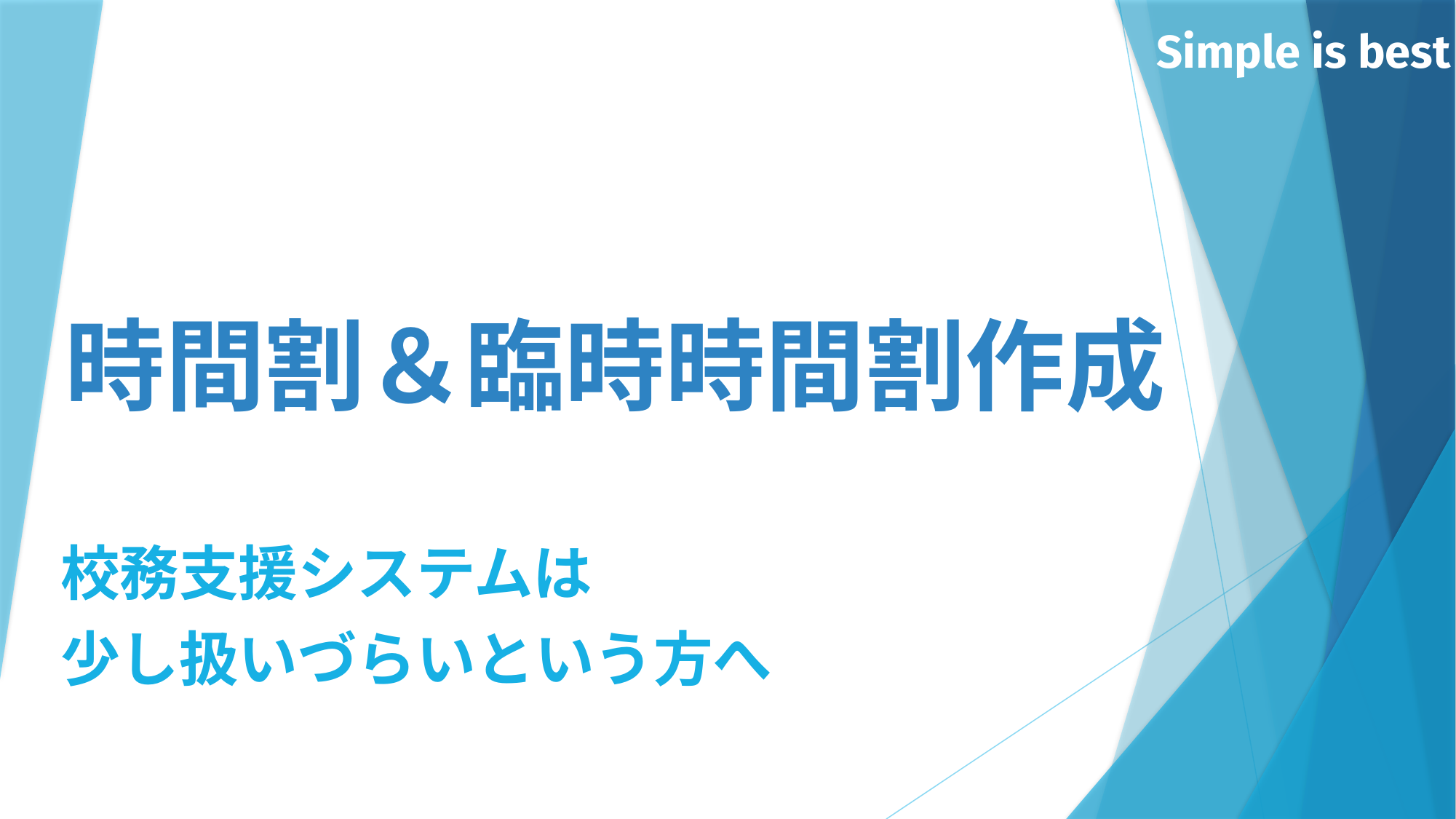

Simple is best

# 時間割＆臨時時間割作成
校務支援システムは
少し扱いづらいという方へ